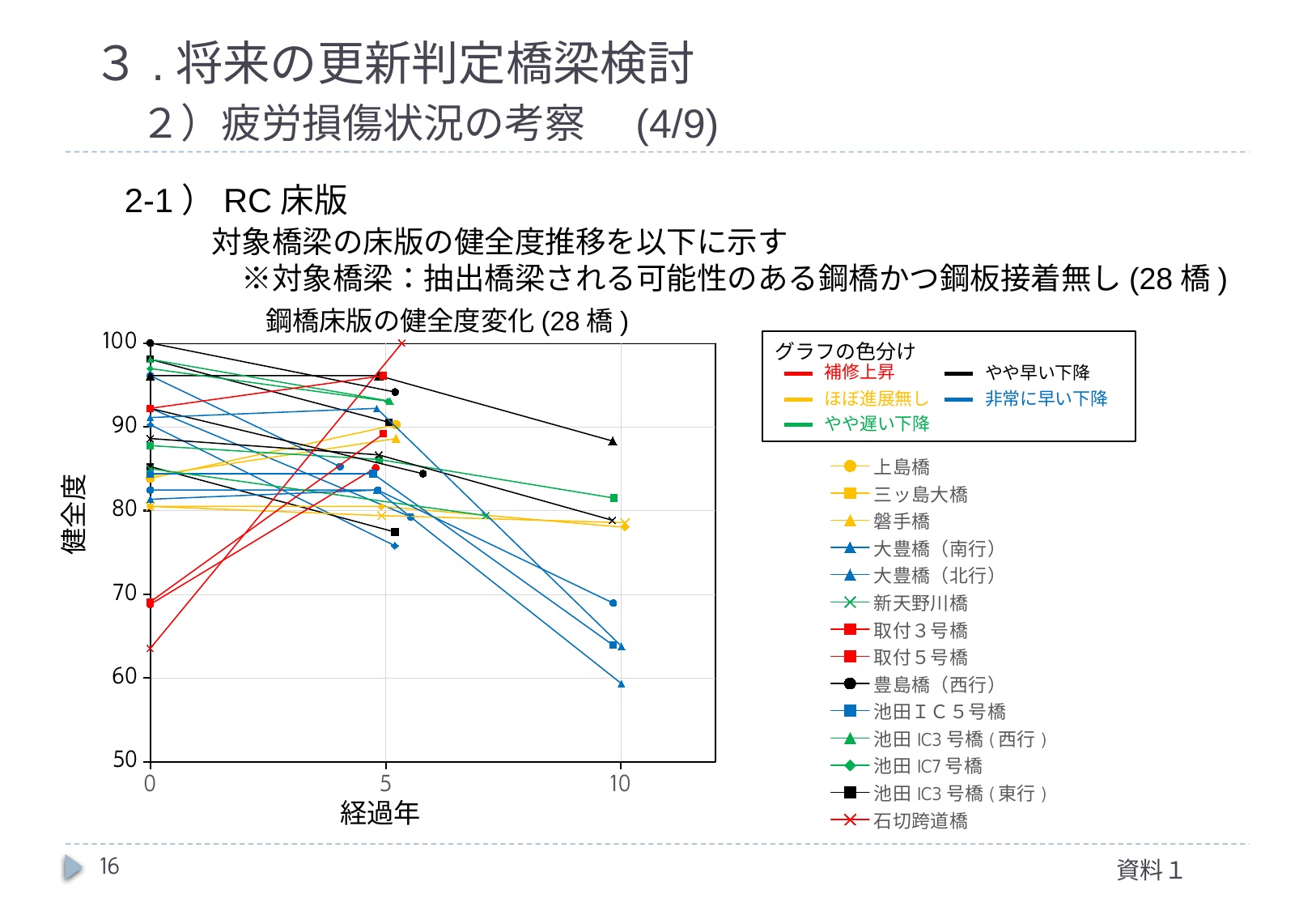

３.将来の更新判定橋梁検討
　２）疲労損傷状況の考察　(4/9)
2-1）RC床版
対象橋梁の床版の健全度推移を以下に示す
　※対象橋梁：抽出橋梁される可能性のある鋼橋かつ鋼板接着無し(28橋)
鋼橋床版の健全度変化(28橋)

### Chart

| Category | 上島橋 | 三ッ島大橋 | 磐手橋 | 大豊橋（南行） | 大豊橋（北行） | 新天野川橋 | 取付３号橋 | 取付５号橋 | 豊島橋（西行） | 池田ＩＣ５号橋 | 池田IC3号橋(西行) | 池田IC7号橋 | 池田IC3号橋(東行) | 石切跨道橋 | 寝屋川跨道橋 | 猪名川大橋（東行） | 猪名川大橋（西行） | 柱本高架橋（ONランプ） | 高石大橋 | 千里ＩＣ６号橋 | 千里ＩＣ７号橋 | 若江北橋（側道南行） | 若江北橋（側道北行） | 桜ノ町高架橋（東行側道） | 桜ノ町高架橋（西行側道） | 千里ＩＣ３号橋 | 千里ＩＣ１号橋 | 千里ＩＣ２号橋 |
|---|---|---|---|---|---|---|---|---|---|---|---|---|---|---|---|---|---|---|---|---|---|---|---|---|---|---|---|---|
グラフの色分け
補修上昇
やや早い下降
ほぼ進展無し
非常に早い下降
やや遅い下降
健全度
経過年
16

資料１